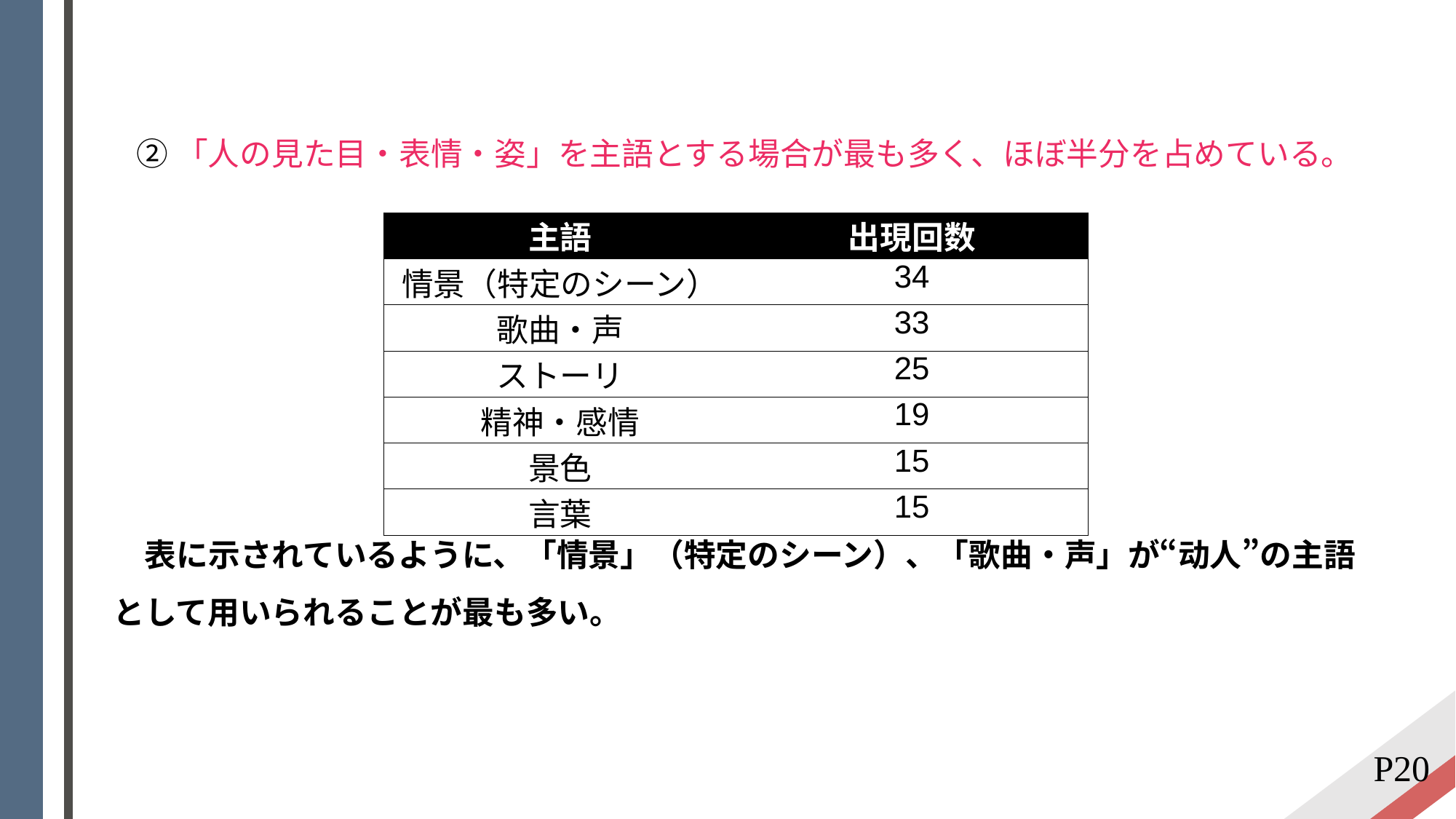

②「人の見た目・表情・姿」を主語とする場合が最も多く、ほぼ半分を占めている。

 表に示されているように、「情景」（特定のシーン）、「歌曲・声」が“动人”の主語として用いられることが最も多い。
| 主語 | 出現回数 |
| --- | --- |
| 情景（特定のシーン） | 34 |
| 歌曲・声 | 33 |
| ストーリ | 25 |
| 精神・感情 | 19 |
| 景色 | 15 |
| 言葉 | 15 |

P20